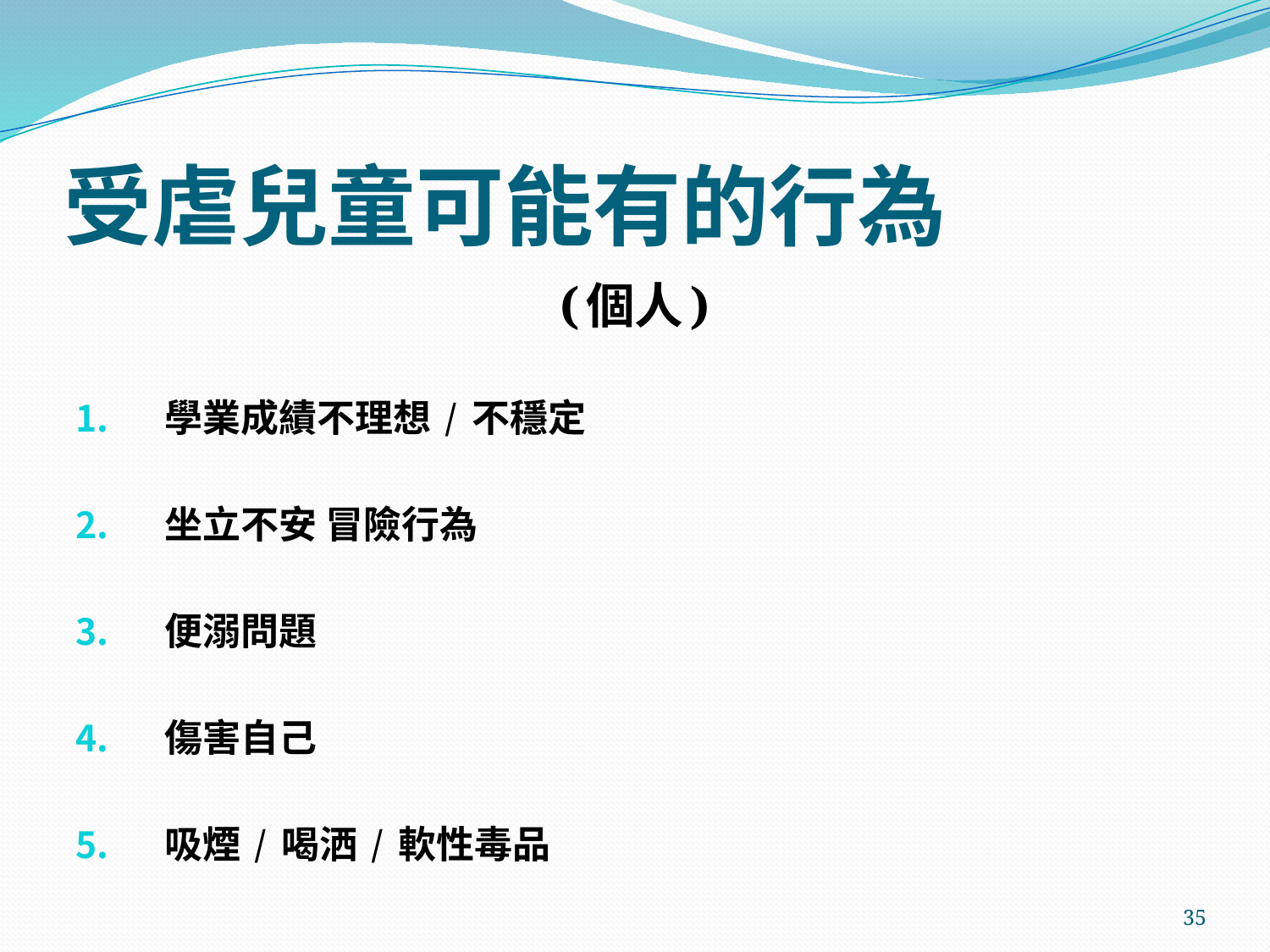

# 受虐兒童可能有的行為
(個人)

學業成績不理想 / 不穩定

坐立不安 冒險行為

便溺問題

傷害自己

吸煙 / 喝洒 / 軟性毒品

35